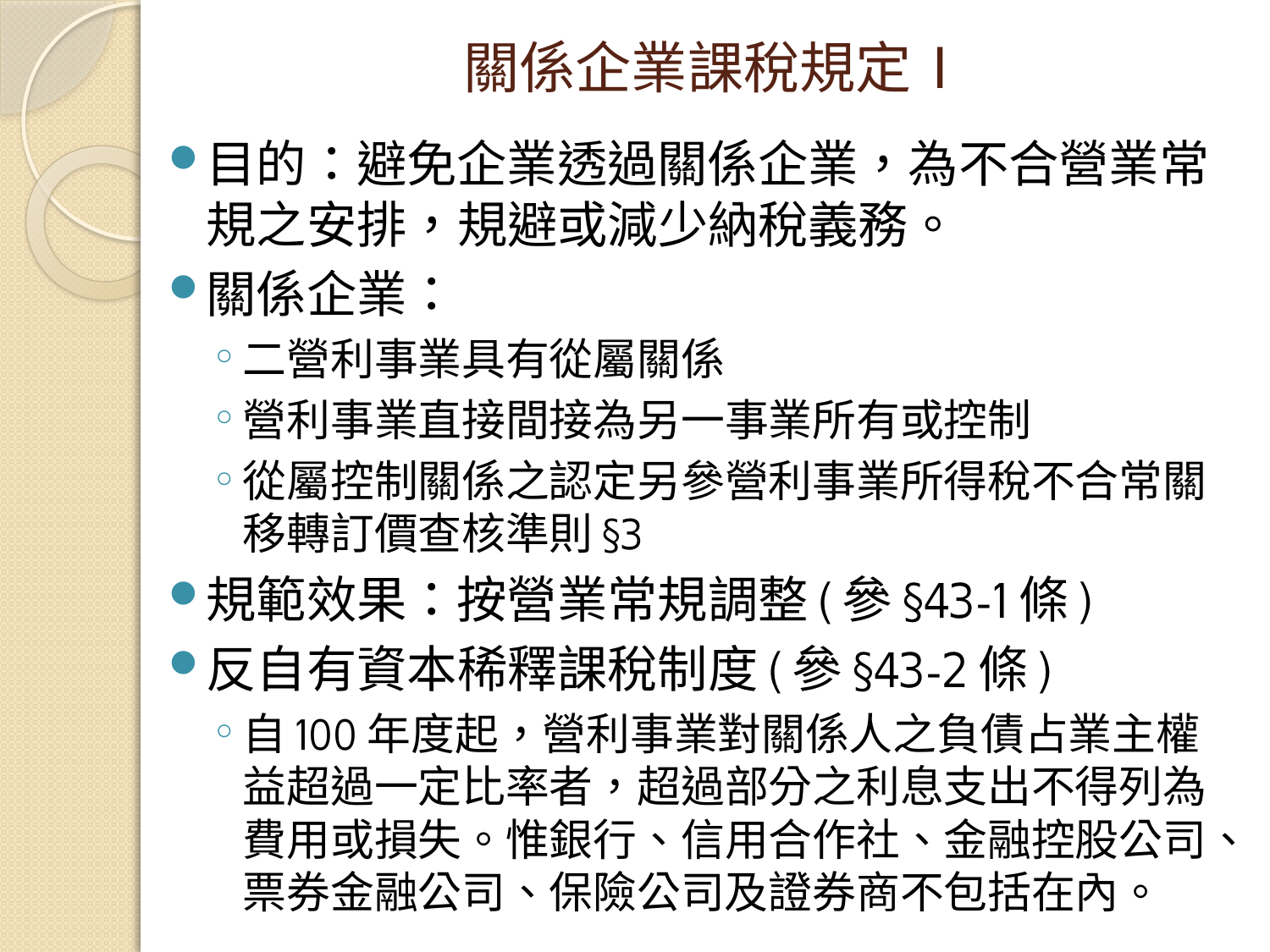

# 關係企業課稅規定Ⅰ
目的：避免企業透過關係企業，為不合營業常規之安排，規避或減少納稅義務。
關係企業：
二營利事業具有從屬關係
營利事業直接間接為另一事業所有或控制
從屬控制關係之認定另參營利事業所得稅不合常關移轉訂價查核準則§3
規範效果：按營業常規調整(參§43-1條)
反自有資本稀釋課稅制度(參§43-2條)
自100年度起，營利事業對關係人之負債占業主權益超過一定比率者，超過部分之利息支出不得列為費用或損失。惟銀行、信用合作社、金融控股公司、票券金融公司、保險公司及證券商不包括在內。